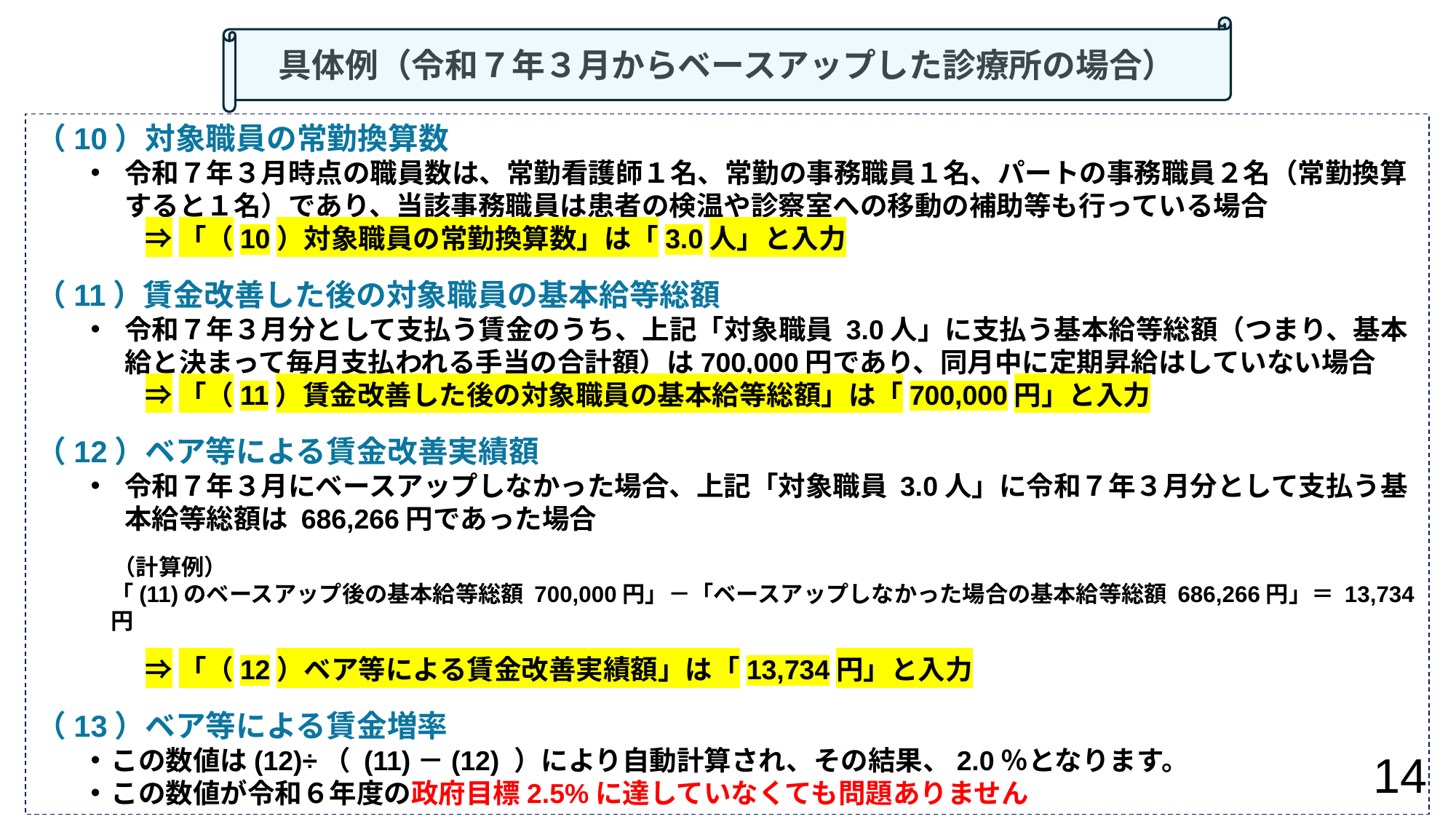

具体例（令和７年３月からベースアップした診療所の場合）
（10）対象職員の常勤換算数
令和７年３月時点の職員数は、常勤看護師１名、常勤の事務職員１名、パートの事務職員２名（常勤換算すると１名）であり、当該事務職員は患者の検温や診察室への移動の補助等も行っている場合
⇒「（10）対象職員の常勤換算数」は「3.0人」と入力

（11）賃金改善した後の対象職員の基本給等総額
令和７年３月分として支払う賃金のうち、上記「対象職員 3.0人」に支払う基本給等総額（つまり、基本給と決まって毎月支払われる手当の合計額）は700,000円であり、同月中に定期昇給はしていない場合
⇒「（11）賃金改善した後の対象職員の基本給等総額」は「700,000円」と入力

（12）ベア等による賃金改善実績額
令和７年３月にベースアップしなかった場合、上記「対象職員 3.0人」に令和７年３月分として支払う基本給等総額は 686,266円であった場合

　（計算例）
「(11)のベースアップ後の基本給等総額 700,000円」－「ベースアップしなかった場合の基本給等総額 686,266円」＝ 13,734円

⇒「（12）ベア等による賃金改善実績額」は「13,734円」と入力

（13）ベア等による賃金増率
この数値は(12)÷（ (11)－(12) ）により自動計算され、その結果、2.0％となります。
この数値が令和６年度の政府目標2.5%に達していなくても問題ありません
14